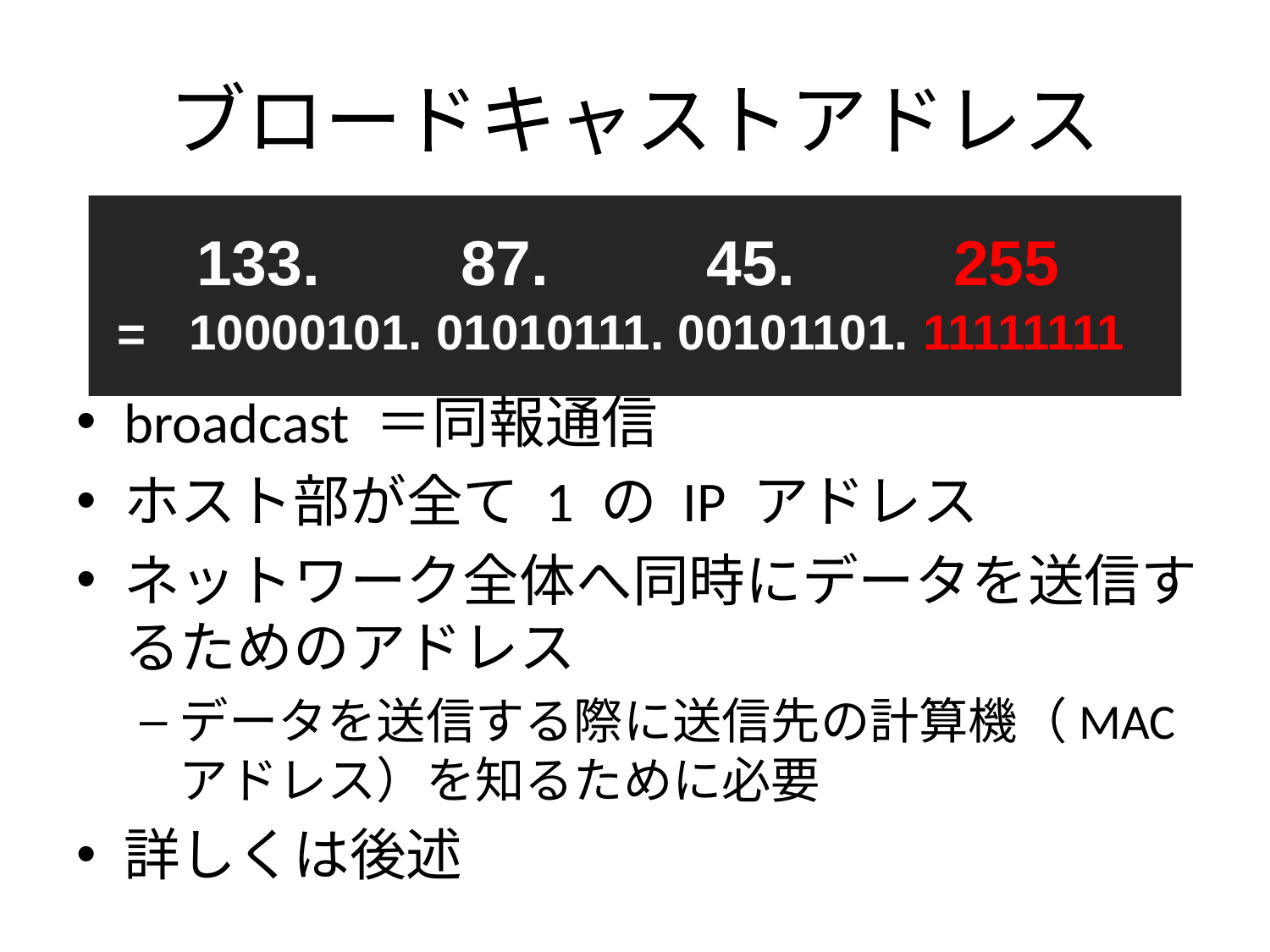

# ブロードキャストアドレス

        87.         45.         255

broadcast ＝同報通信
ホスト部が全て 1 の IP アドレス
ネットワーク全体へ同時にデータを送信するためのアドレス
データを送信する際に送信先の計算機（MACアドレス）を知るために必要
詳しくは後述
10000101. 01010111. 00101101. 11111111
=